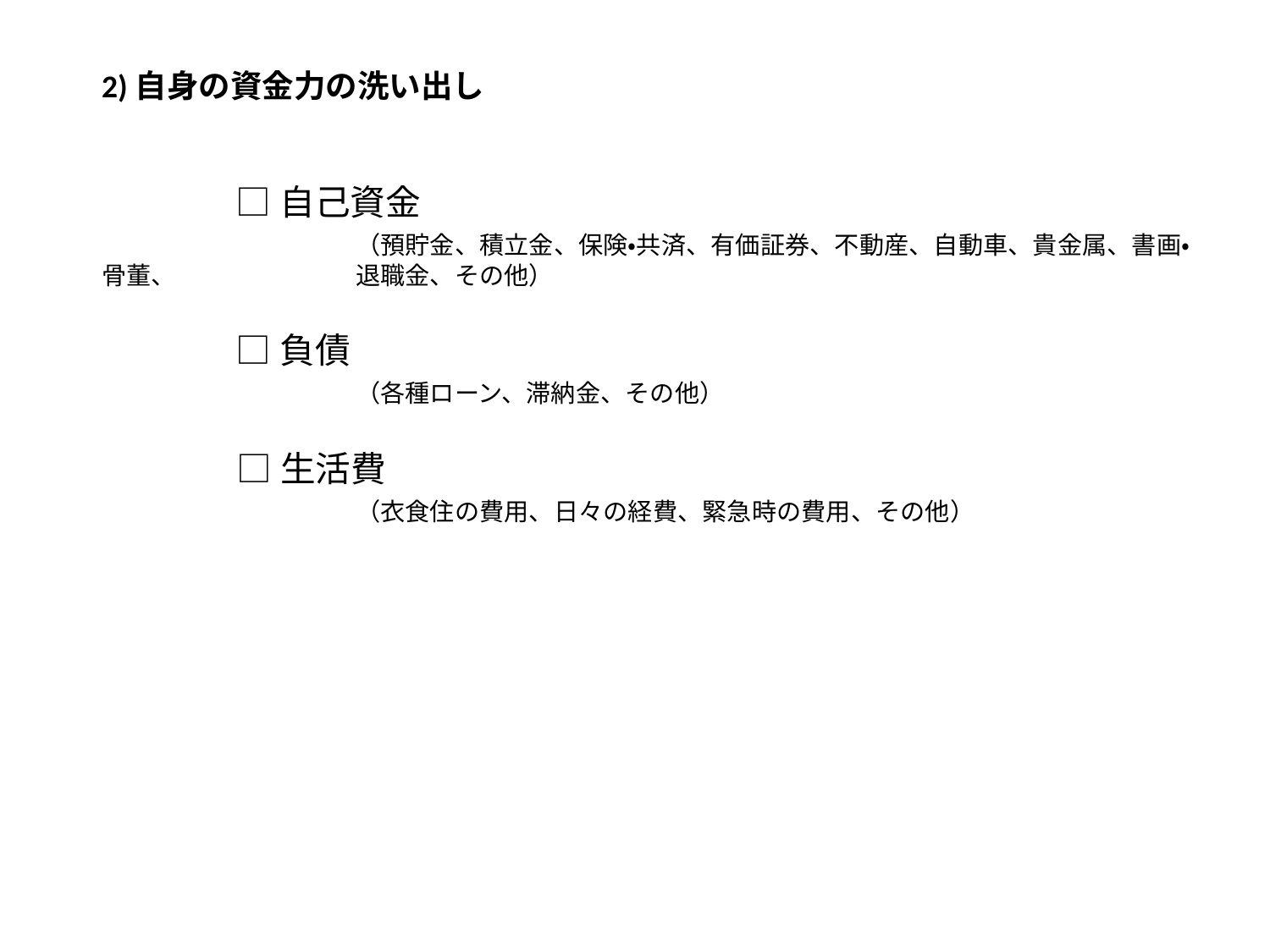

2)自身の資金力の洗い出し

	 □自己資金
		（預貯金、積立金、保険・共済、有価証券、不動産、自動車、貴金属、書画・骨董、		退職金、その他）

	 □負債
		（各種ローン、滞納金、その他）

	 □生活費
		（衣食住の費用、日々の経費、緊急時の費用、その他）